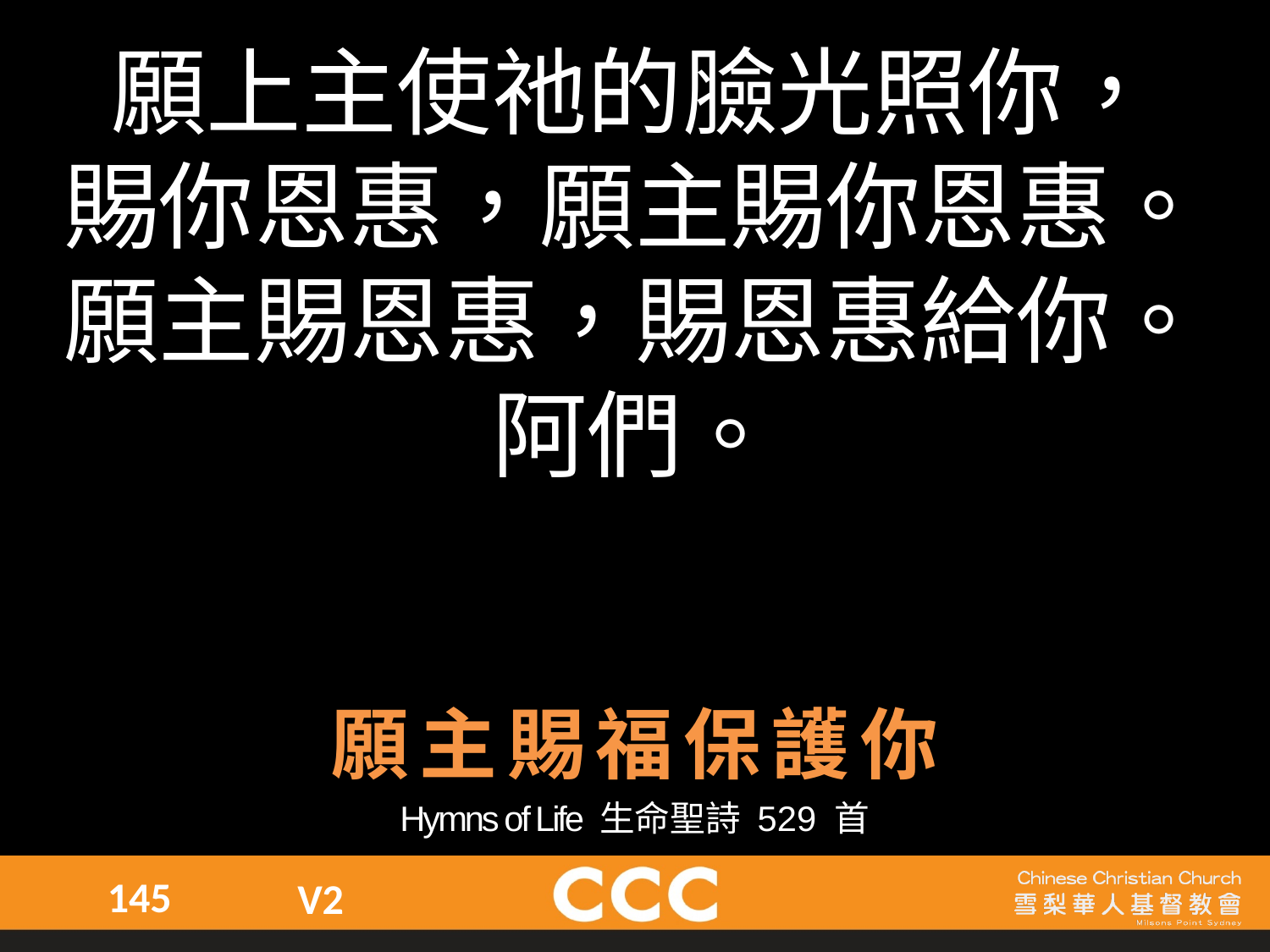

願上主使祂的臉光照你，
賜你恩惠，願主賜你恩惠。
願主賜恩惠，賜恩惠給你。
阿們。

願主賜福保護你
Hymns of Life 生命聖詩 529 首
145
V2